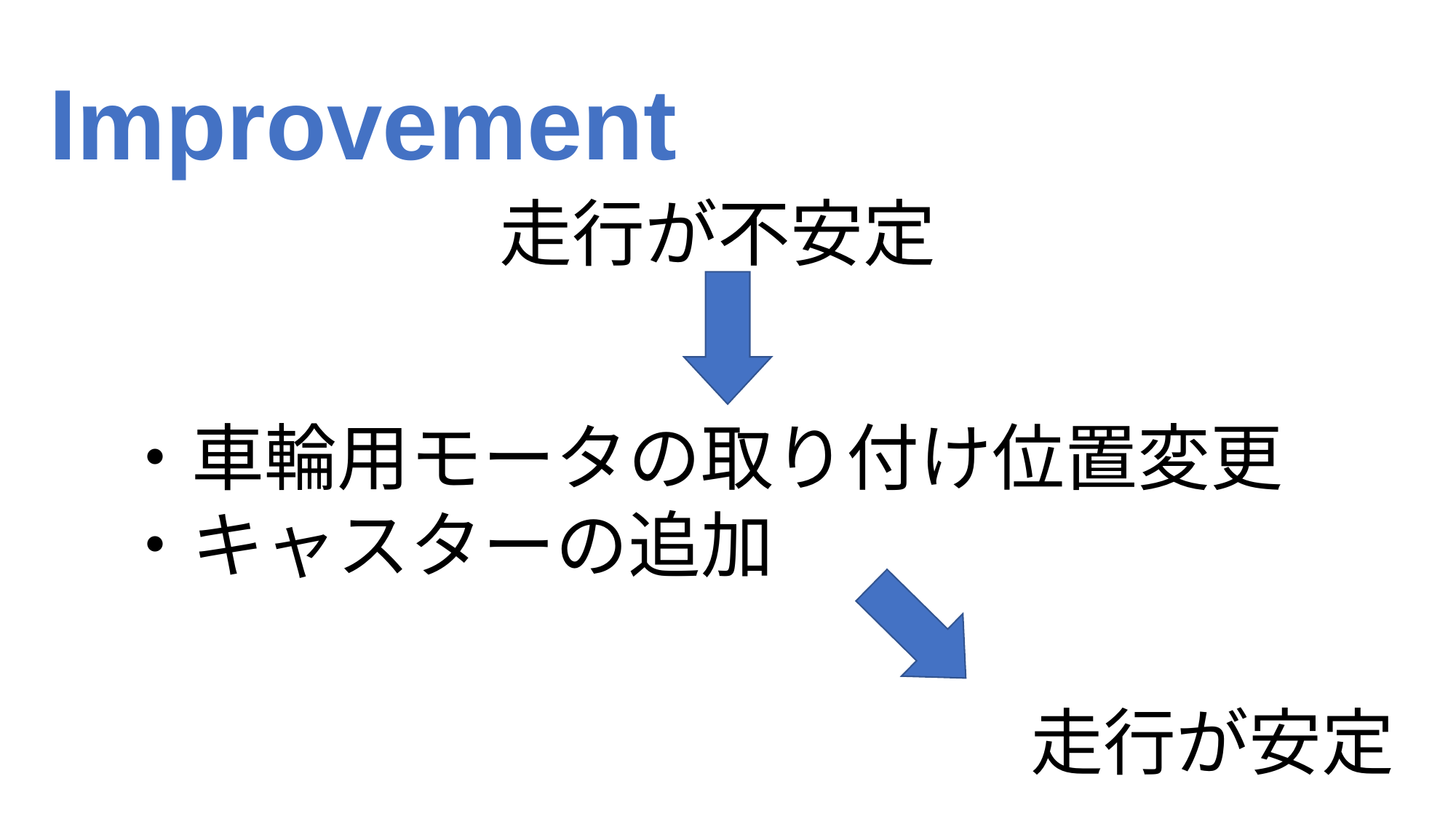

Improvement
走行が不安定

・車輪用モータの取り付け位置変更
・キャスターの追加

走行が安定